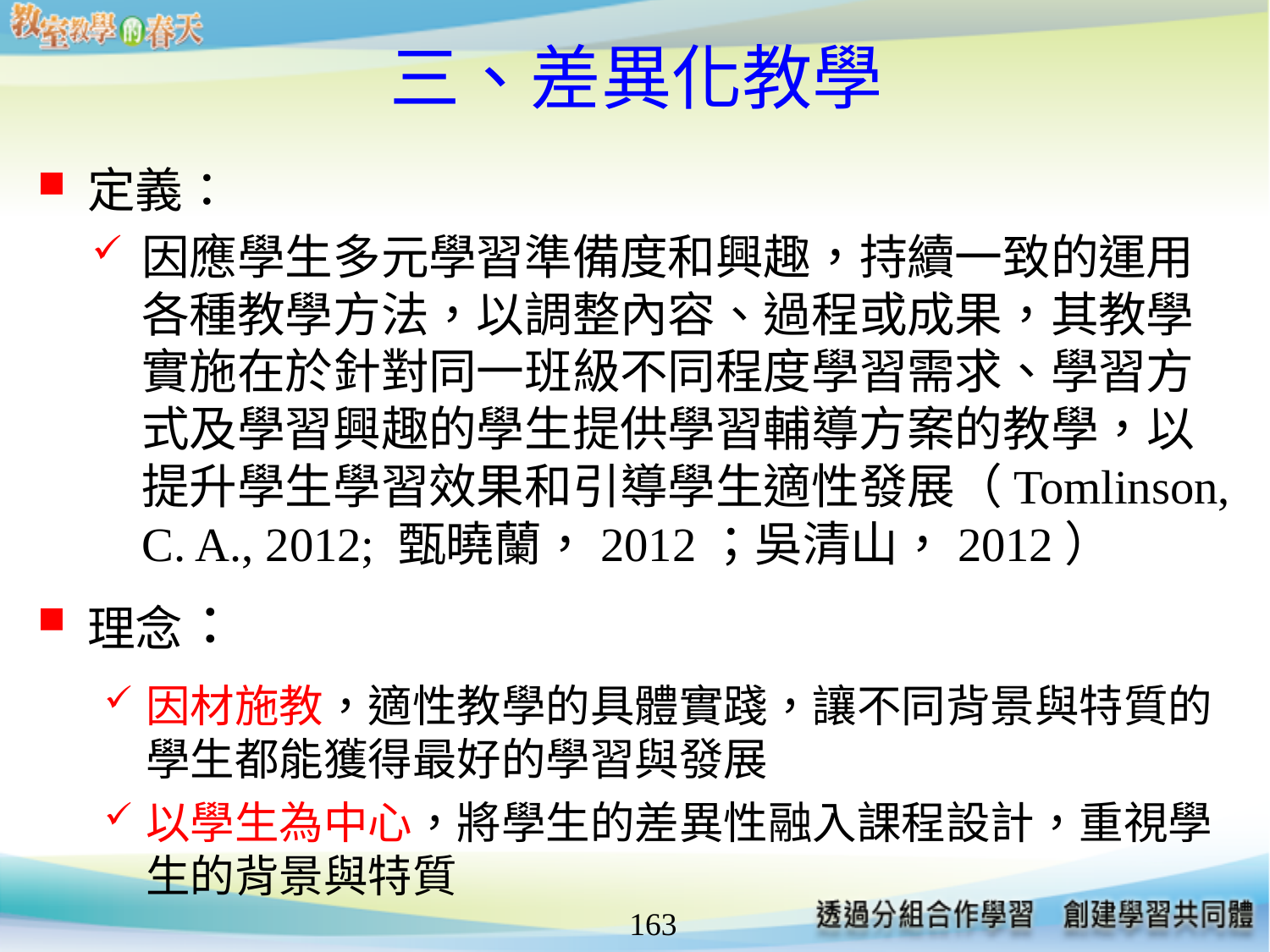

# 三、差異化教學
定義：
因應學生多元學習準備度和興趣，持續一致的運用各種教學方法，以調整內容、過程或成果，其教學實施在於針對同一班級不同程度學習需求、學習方式及學習興趣的學生提供學習輔導方案的教學，以提升學生學習效果和引導學生適性發展（Tomlinson, C. A., 2012; 甄曉蘭，2012；吳清山，2012）
理念：
因材施教，適性教學的具體實踐，讓不同背景與特質的
學生都能獲得最好的學習與發展
以學生為中心，將學生的差異性融入課程設計，重視學生的背景與特質
163